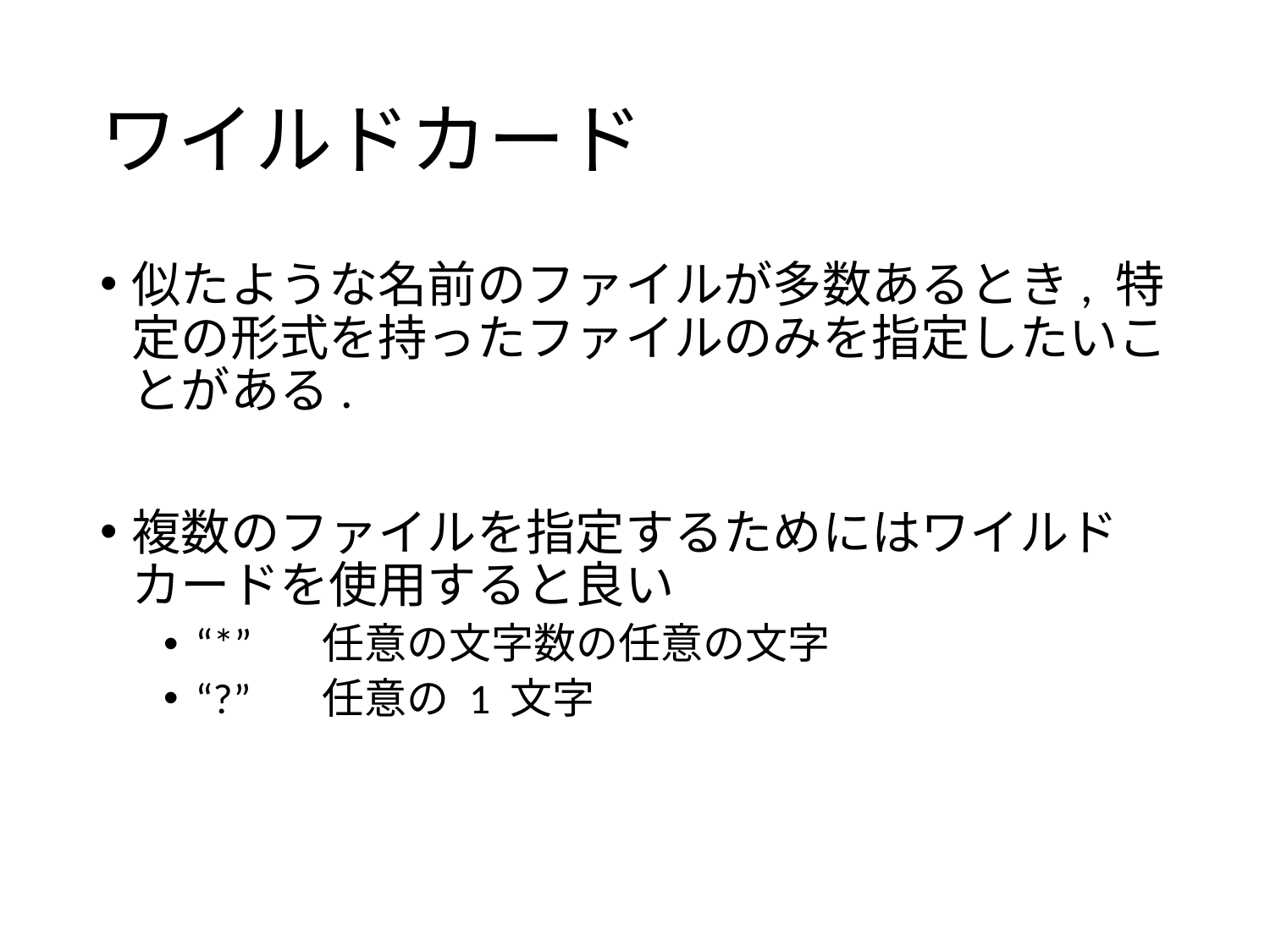

# ワイルドカード
似たような名前のファイルが多数あるとき, 特定の形式を持ったファイルのみを指定したいことがある.

複数のファイルを指定するためにはワイルドカードを使用すると良い
“*”	任意の文字数の任意の文字
“?”	任意の 1 文字